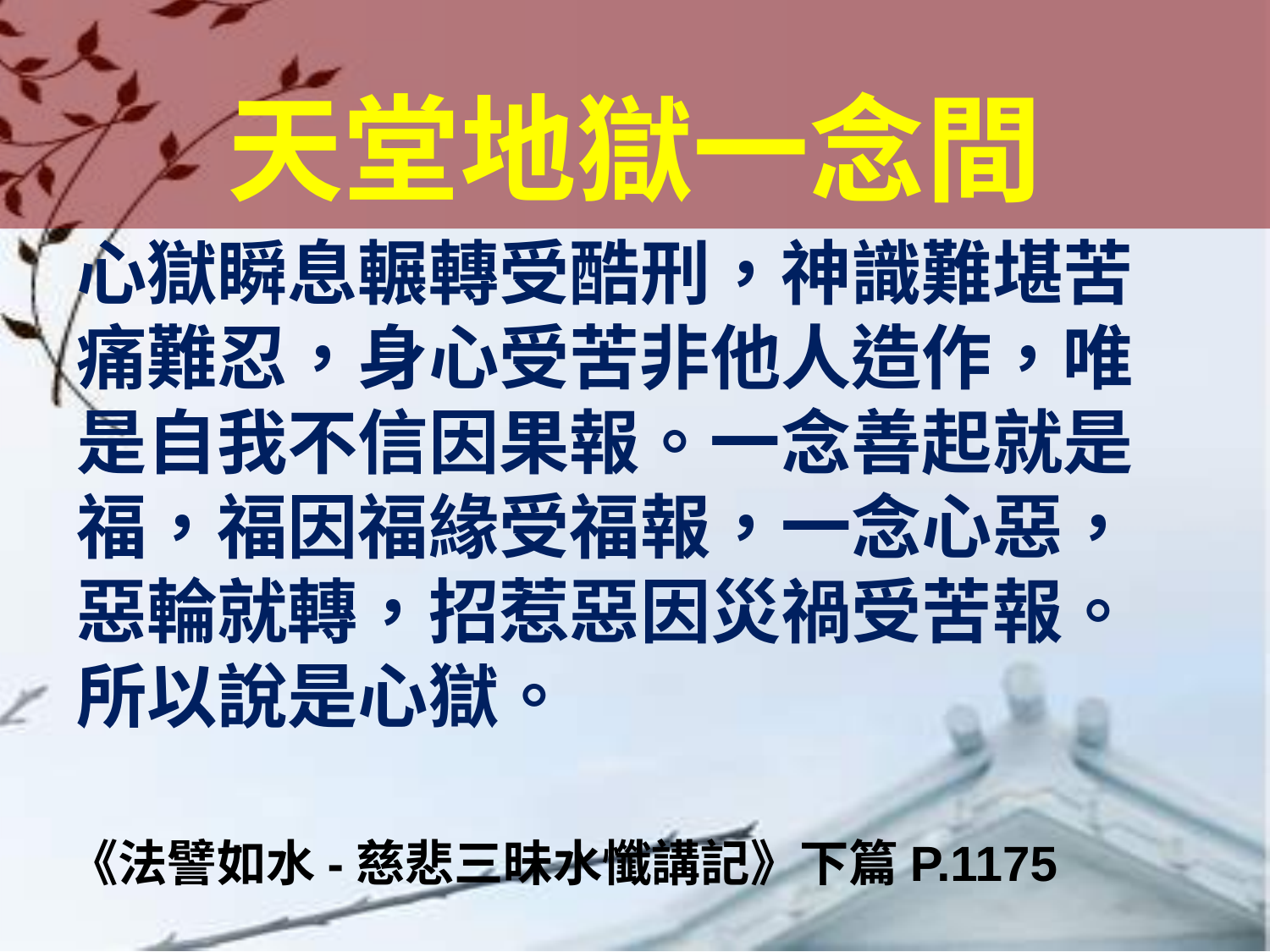

天堂地獄一念間
#
心獄瞬息輾轉受酷刑，神識難堪苦痛難忍，身心受苦非他人造作，唯是自我不信因果報。一念善起就是福，福因福緣受福報，一念心惡，惡輪就轉，招惹惡因災禍受苦報。所以說是心獄。
《法譬如水-慈悲三昧水懺講記》下篇P.1175